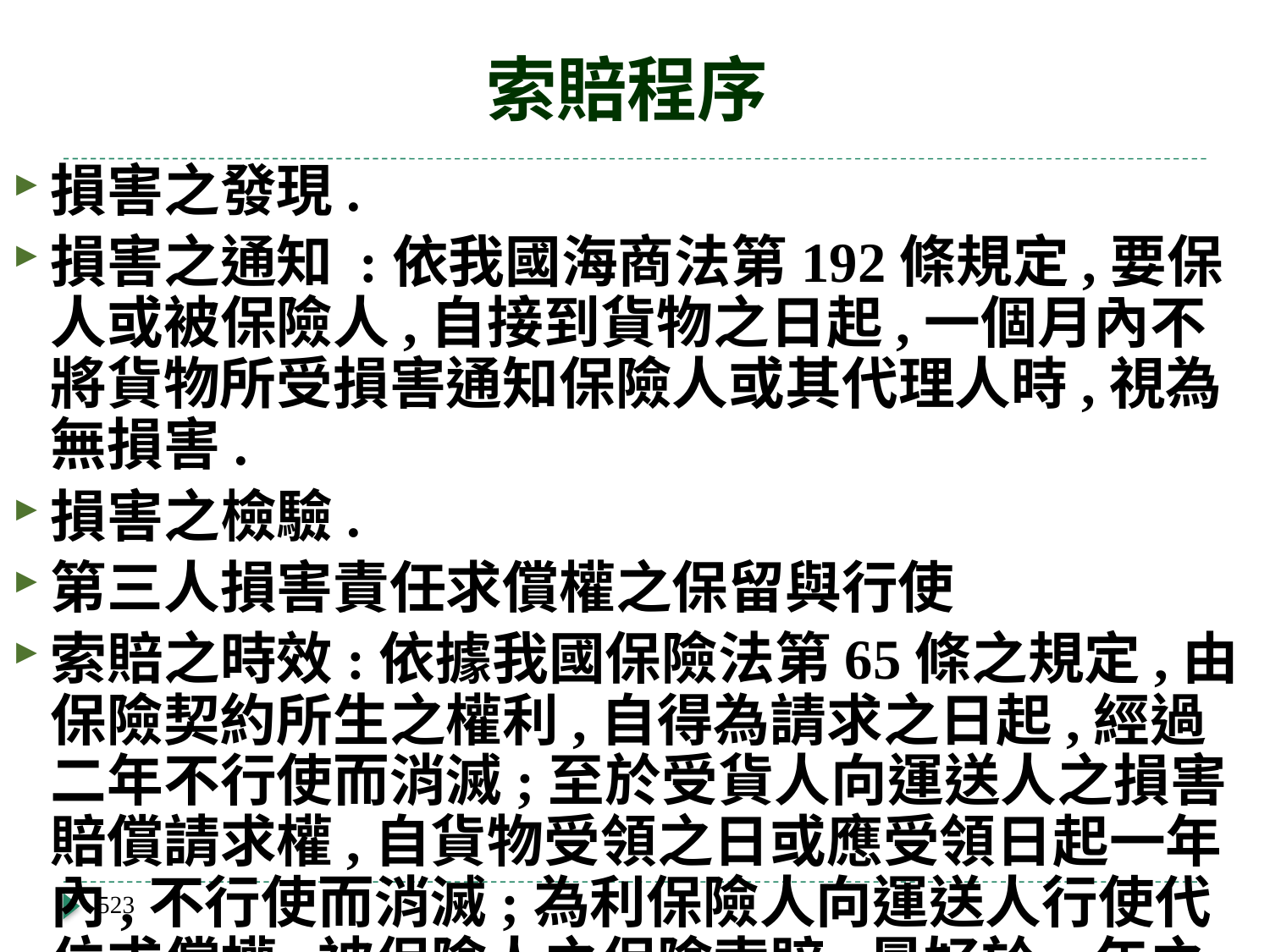

# 索賠程序
損害之發現.
損害之通知 :依我國海商法第192條規定,要保人或被保險人,自接到貨物之日起,一個月內不將貨物所受損害通知保險人或其代理人時,視為無損害.
損害之檢驗.
第三人損害責任求償權之保留與行使
索賠之時效:依據我國保險法第65條之規定,由保險契約所生之權利,自得為請求之日起,經過二年不行使而消滅;至於受貨人向運送人之損害賠償請求權,自貨物受領之日或應受領日起一年內,不行使而消滅;為利保險人向運送人行使代位求償權,被保險人之保險索賠,最好於一年之內為之.
523